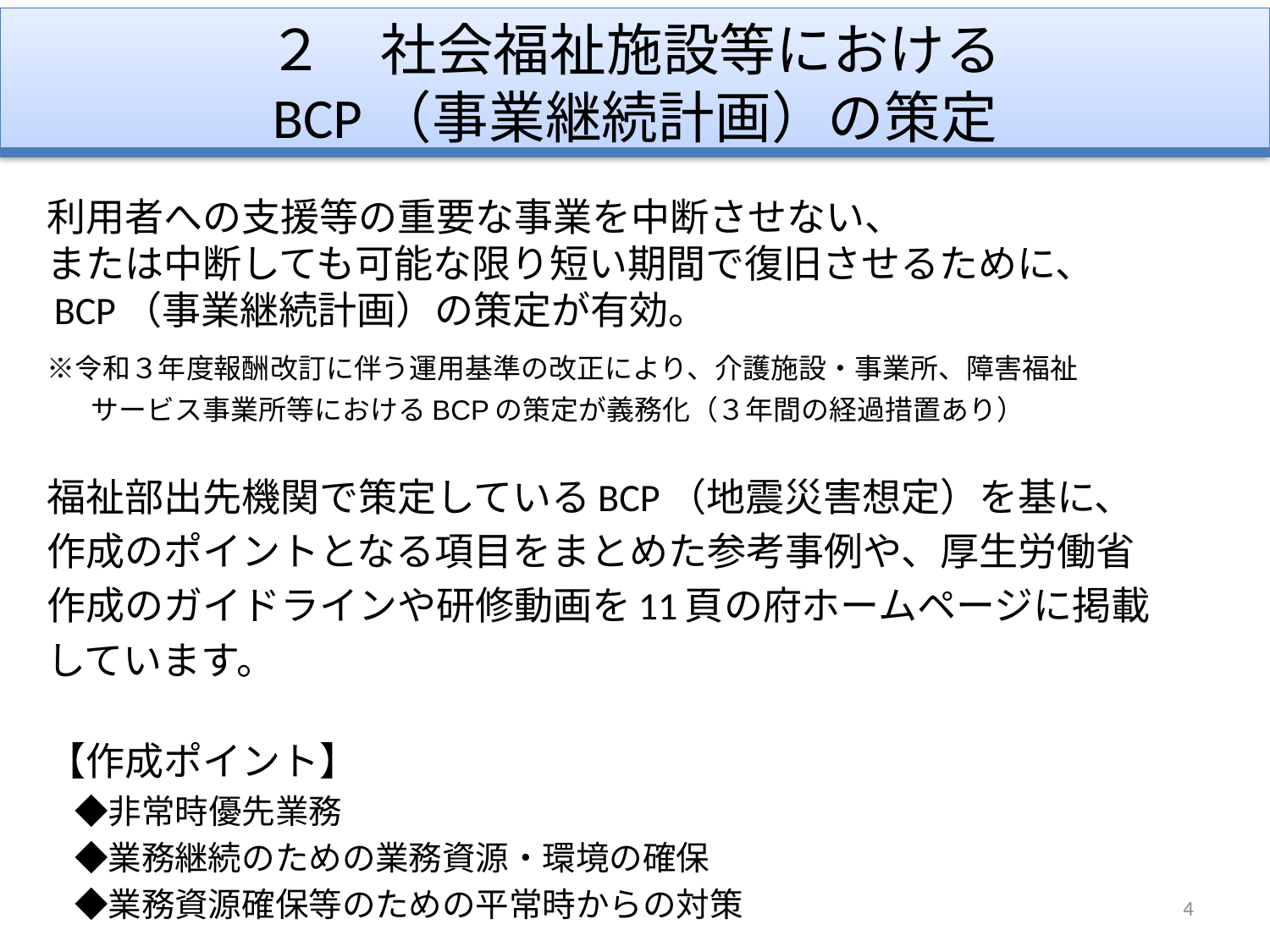

# ２　社会福祉施設等における BCP（事業継続計画）の策定
　利用者への支援等の重要な事業を中断させない、
　または中断しても可能な限り短い期間で復旧させるために、
　BCP（事業継続計画）の策定が有効。
　※令和３年度報酬改訂に伴う運用基準の改正により、介護施設・事業所、障害福祉
　　　サービス事業所等におけるBCPの策定が義務化（３年間の経過措置あり）

　福祉部出先機関で策定しているBCP（地震災害想定）を基に、
　作成のポイントとなる項目をまとめた参考事例や、厚生労働省
　作成のガイドラインや研修動画を11頁の府ホームページに掲載
　しています。
　【作成ポイント】
　　◆非常時優先業務
　　◆業務継続のための業務資源・環境の確保
　　◆業務資源確保等のための平常時からの対策

4